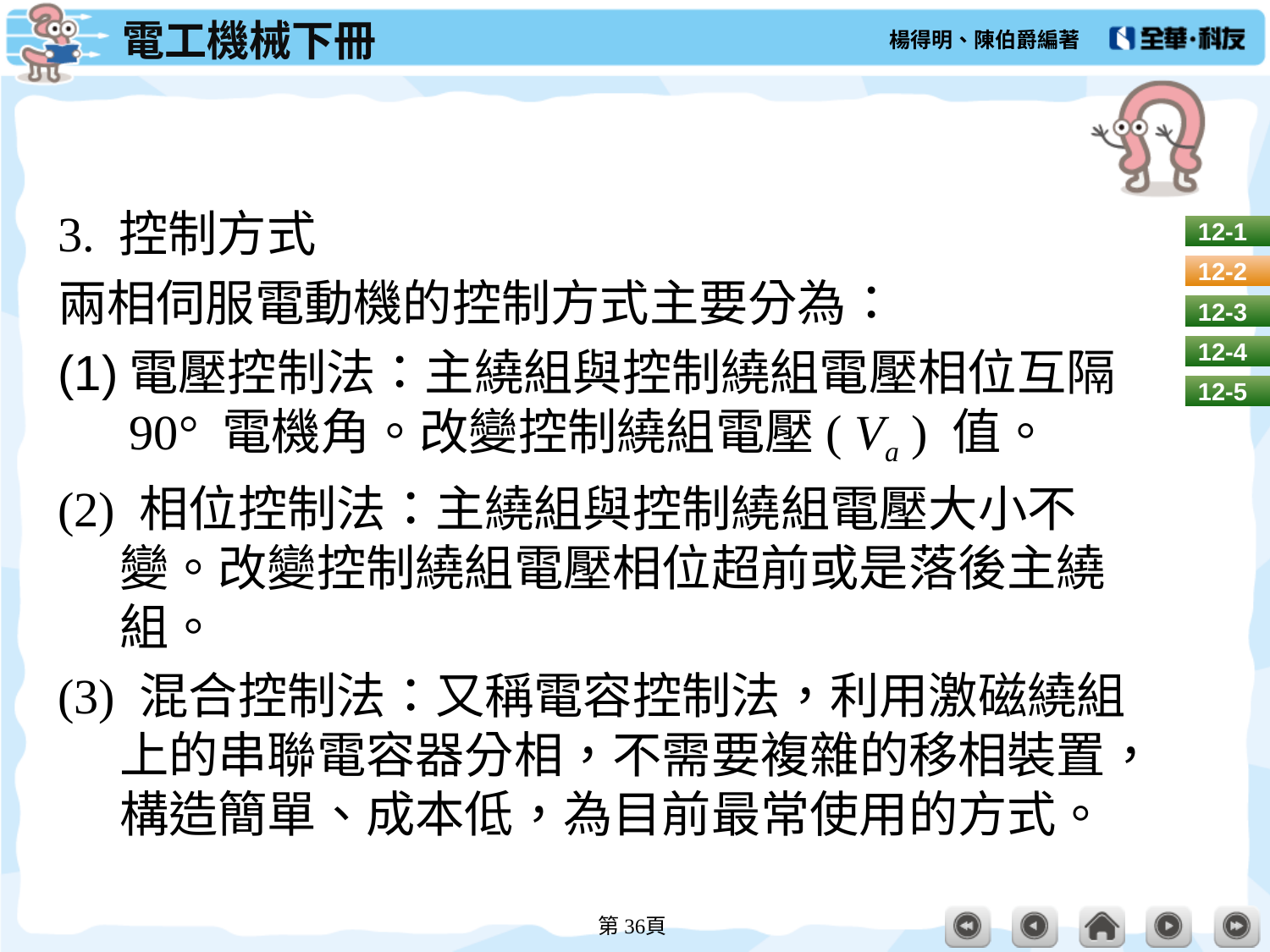

#
3. 控制方式
兩相伺服電動機的控制方式主要分為：
電壓控制法：主繞組與控制繞組電壓相位互隔90° 電機角。改變控制繞組電壓( Va ) 值。
(2) 相位控制法：主繞組與控制繞組電壓大小不變。改變控制繞組電壓相位超前或是落後主繞組。
(3) 混合控制法：又稱電容控制法，利用激磁繞組上的串聯電容器分相，不需要複雜的移相裝置，構造簡單、成本低，為目前最常使用的方式。